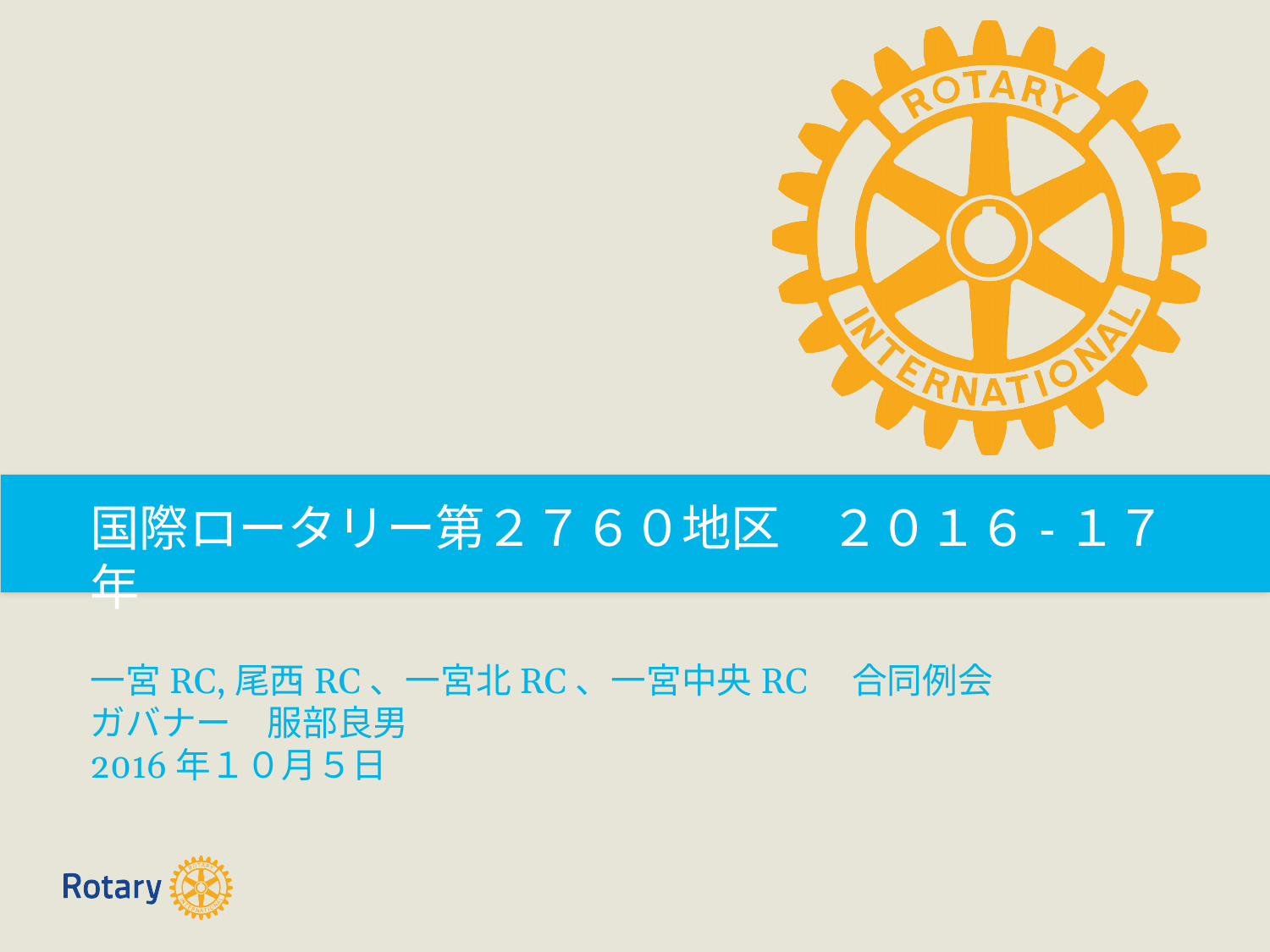

国際ロータリー第２７６０地区　２０１６-１７年
一宮RC,尾西RC、一宮北RC、一宮中央RC　合同例会
ガバナー　服部良男
2016年１０月５日